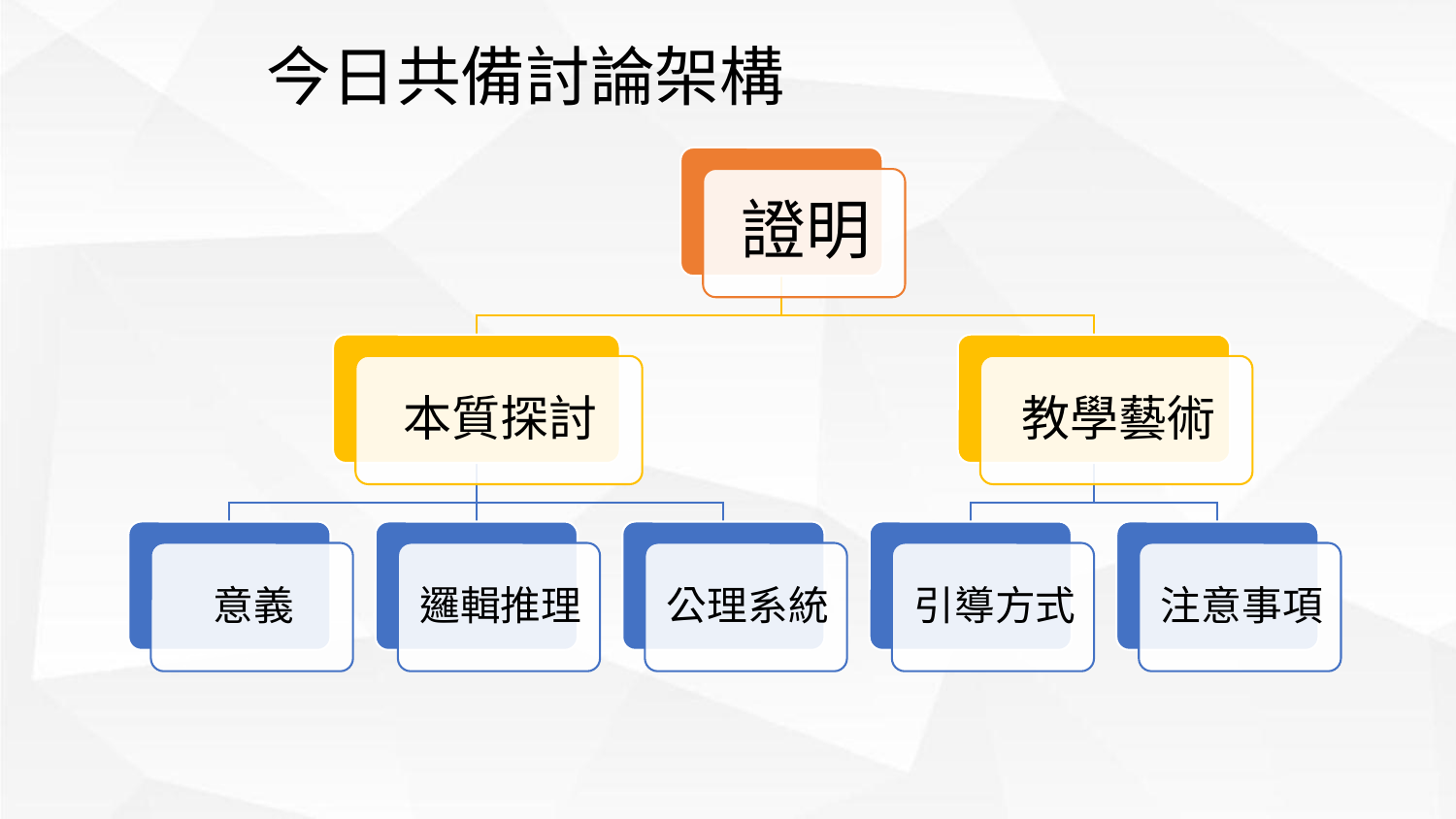

證明
本質探討
意義
邏輯推理
公理系統
教學藝術
引導方式
注意事項
今日共備討論架構